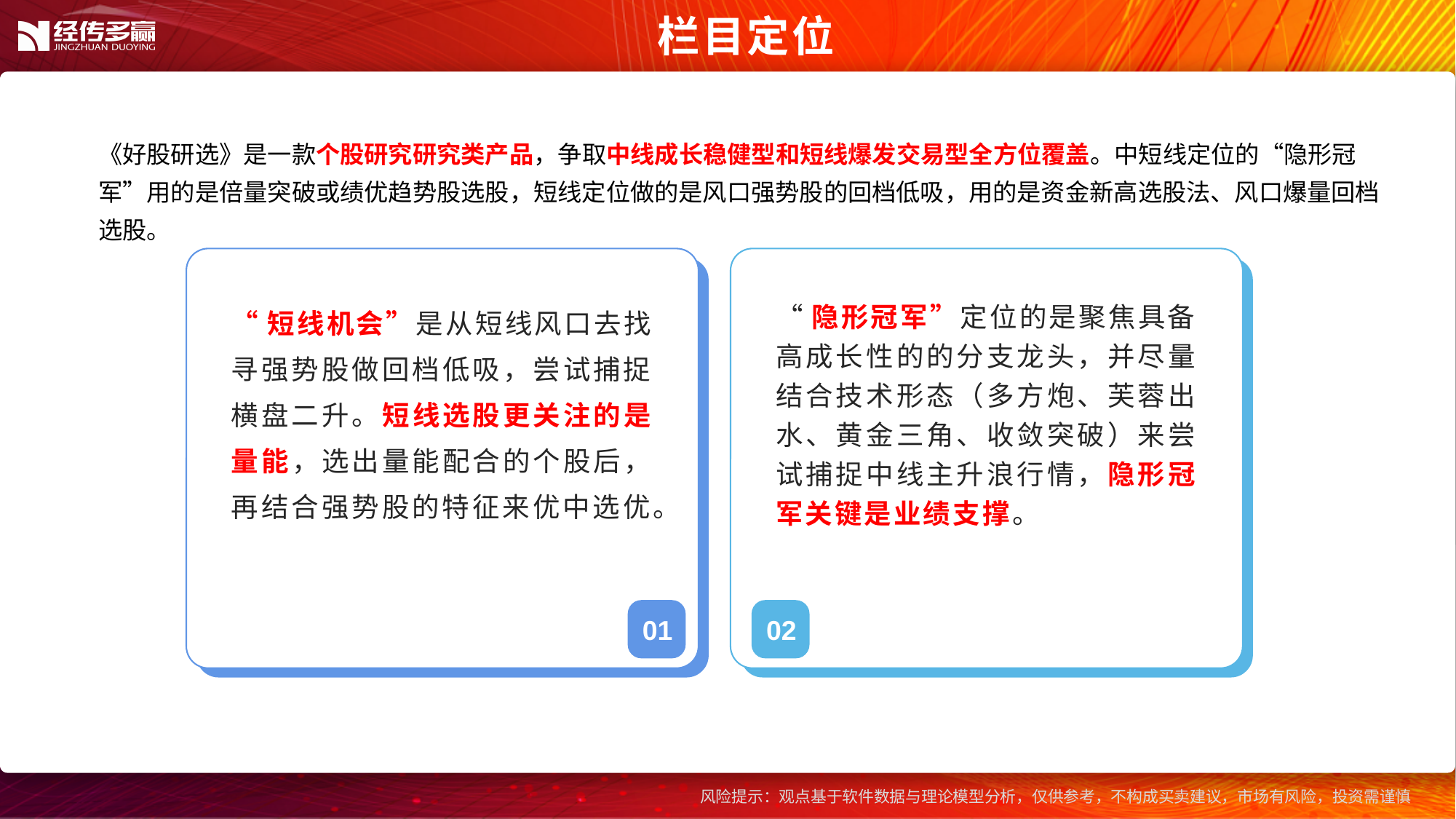

栏目定位
《好股研选》是一款个股研究研究类产品，争取中线成长稳健型和短线爆发交易型全方位覆盖。中短线定位的“隐形冠军”用的是倍量突破或绩优趋势股选股，短线定位做的是风口强势股的回档低吸，用的是资金新高选股法、风口爆量回档选股。
“短线机会”是从短线风口去找寻强势股做回档低吸，尝试捕捉横盘二升。短线选股更关注的是量能，选出量能配合的个股后，再结合强势股的特征来优中选优。

“隐形冠军”定位的是聚焦具备高成长性的的分支龙头，并尽量结合技术形态（多方炮、芙蓉出水、黄金三角、收敛突破）来尝试捕捉中线主升浪行情，隐形冠军关键是业绩支撑。

01
02